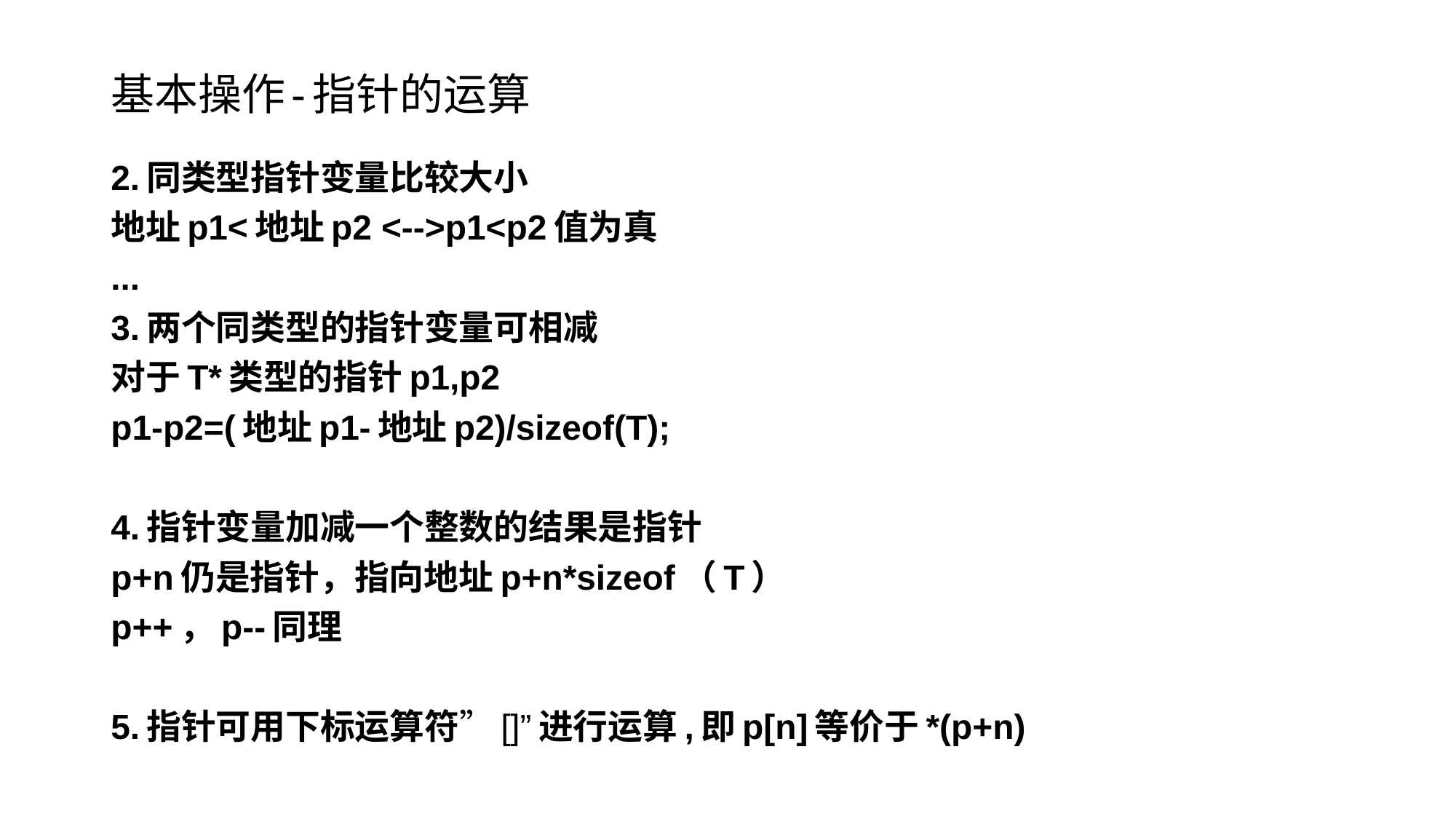

# 基本操作-指针的运算
2.同类型指针变量比较大小
地址p1<地址p2 <-->p1<p2值为真
...
3.两个同类型的指针变量可相减
对于T*类型的指针p1,p2
p1-p2=(地址p1-地址p2)/sizeof(T);

4.指针变量加减一个整数的结果是指针
p+n仍是指针，指向地址p+n*sizeof（T）
p++，p--同理

5.指针可用下标运算符”[]”进行运算,即p[n]等价于*(p+n)